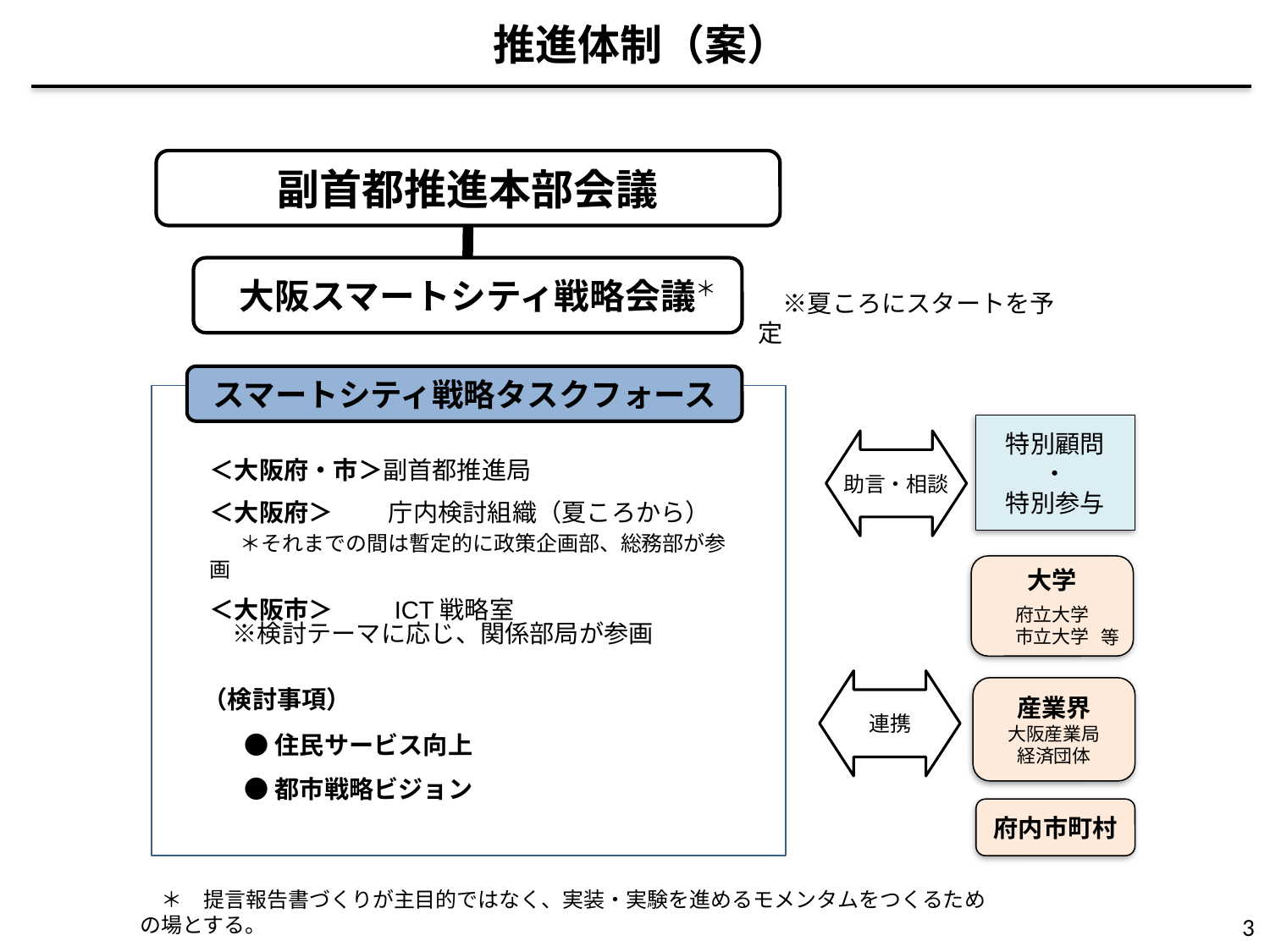

推進体制（案）
副首都推進本部会議
大阪スマートシティ戦略会議
　＊
　※夏ころにスタートを予定
スマートシティ戦略タスクフォース

＜大阪府・市＞副首都推進局

＜大阪府＞　　 庁内検討組織（夏ころから）
　 ＊それまでの間は暫定的に政策企画部、総務部が参画

＜大阪市＞　　 ICT戦略室
（検討事項）
●住民サービス向上
●都市戦略ビジョン
特別顧問
・
特別参与
助言・相談
大学

府立大学
市立大学
　※検討テーマに応じ、関係部局が参画
等
連携
産業界
大阪産業局
経済団体
府内市町村
　＊　提言報告書づくりが主目的ではなく、実装・実験を進めるモメンタムをつくるための場とする。
3